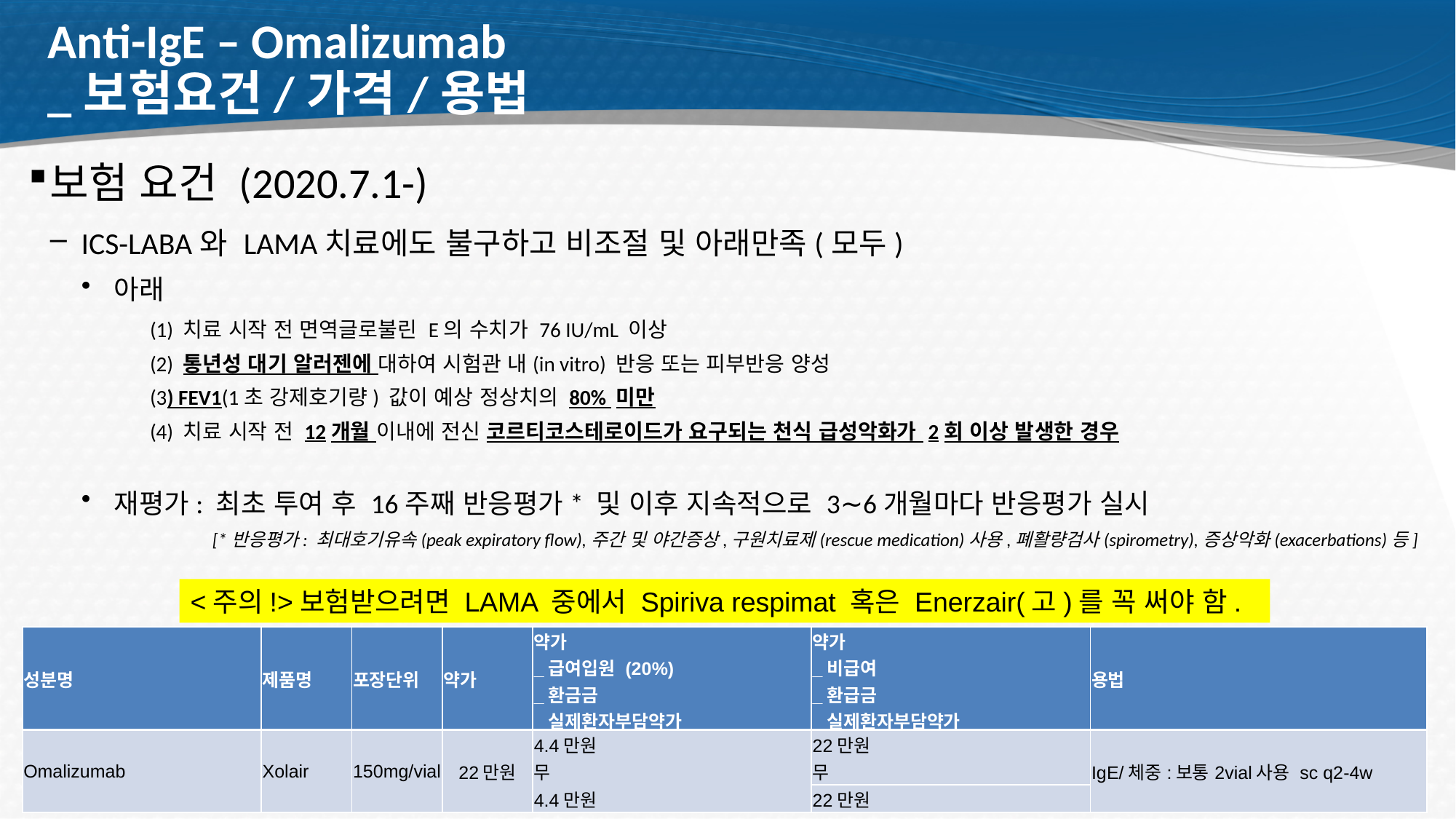

# Anti-IgE – Omalizumab _보험요건/가격/용법
보험 요건 (2020.7.1-)
ICS-LABA와 LAMA치료에도 불구하고 비조절 및 아래만족(모두)
아래
 (1) 치료 시작 전 면역글로불린 E의 수치가 76 IU/mL 이상
 (2) 통년성 대기 알러젠에 대하여 시험관 내(in vitro) 반응 또는 피부반응 양성
 (3) FEV1(1초 강제호기량) 값이 예상 정상치의 80% 미만
 (4) 치료 시작 전 12개월 이내에 전신 코르티코스테로이드가 요구되는 천식 급성악화가 2회 이상 발생한 경우

재평가: 최초 투여 후 16주째 반응평가* 및 이후 지속적으로 3∼6개월마다 반응평가 실시                                                         [*반응평가: 최대호기유속(peak expiratory flow),주간 및 야간증상,구원치료제(rescue medication)사용,폐활량검사(spirometry),증상악화(exacerbations)등]

<주의!>보험받으려면 LAMA 중에서 Spiriva respimat 혹은 Enerzair(고)를 꼭 써야 함.
| 성분명 | 제품명 | 포장단위 | 약가 | 약가 \_급여입원 (20%) \_환금금 \_실제환자부담약가 | 약가 \_비급여 \_환급금 \_실제환자부담약가 | 용법 |
| --- | --- | --- | --- | --- | --- | --- |
| Omalizumab | Xolair | 150mg/vial | 22만원 | 4.4만원 | 22만원 | IgE/체중:보통2vial사용 sc q2-4w |
|  |  |  |  | 무 | 무 |  |
|  |  |  |  | 4.4만원 | 22만원 |  |